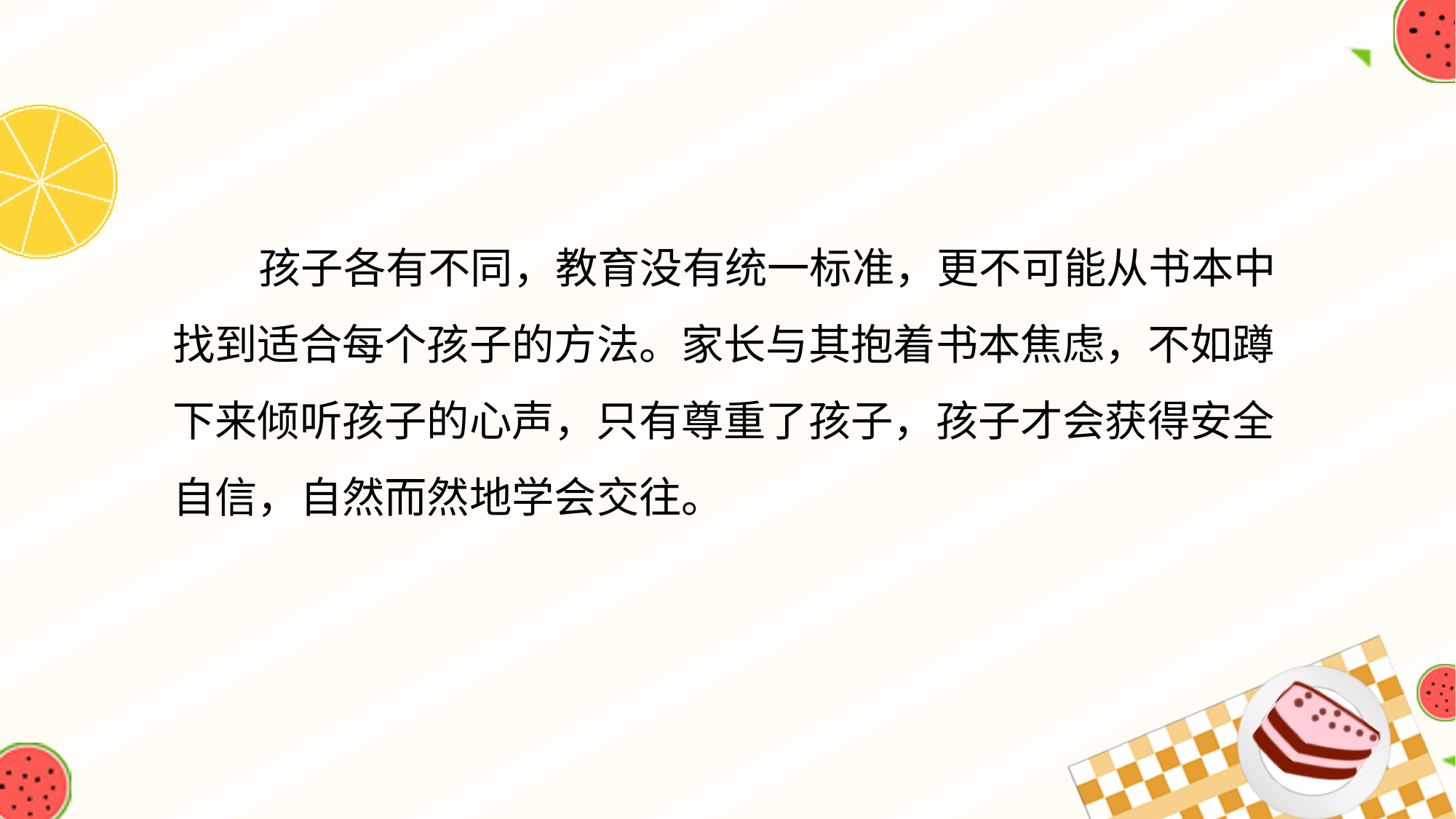

孩子各有不同，教育没有统一标准，更不可能从书本中找到适合每个孩子的方法。家长与其抱着书本焦虑，不如蹲下来倾听孩子的心声，只有尊重了孩子，孩子才会获得安全自信，自然而然地学会交往。